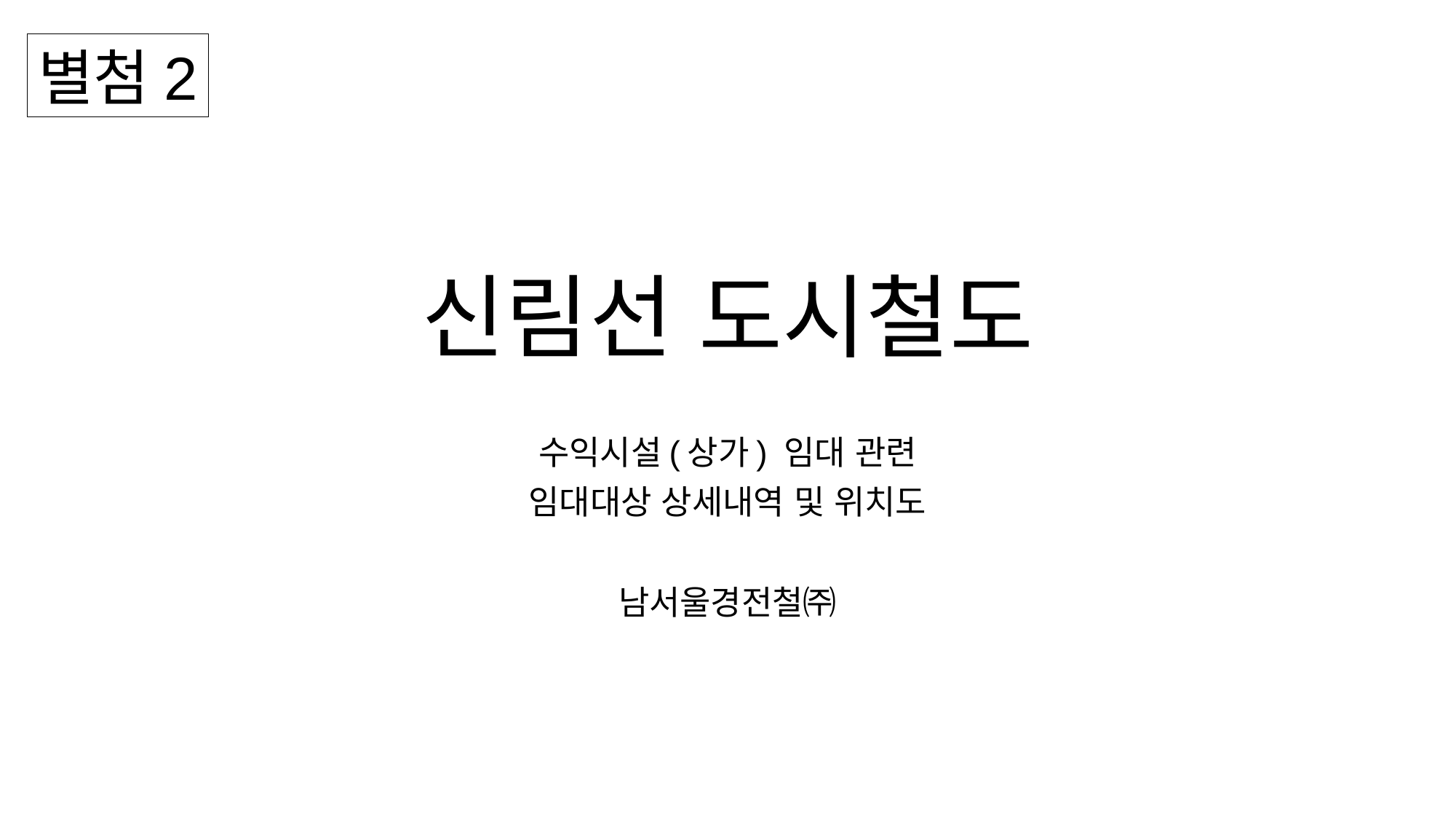

별첨2
# 신림선 도시철도
수익시설(상가) 임대 관련
임대대상 상세내역 및 위치도

남서울경전철㈜